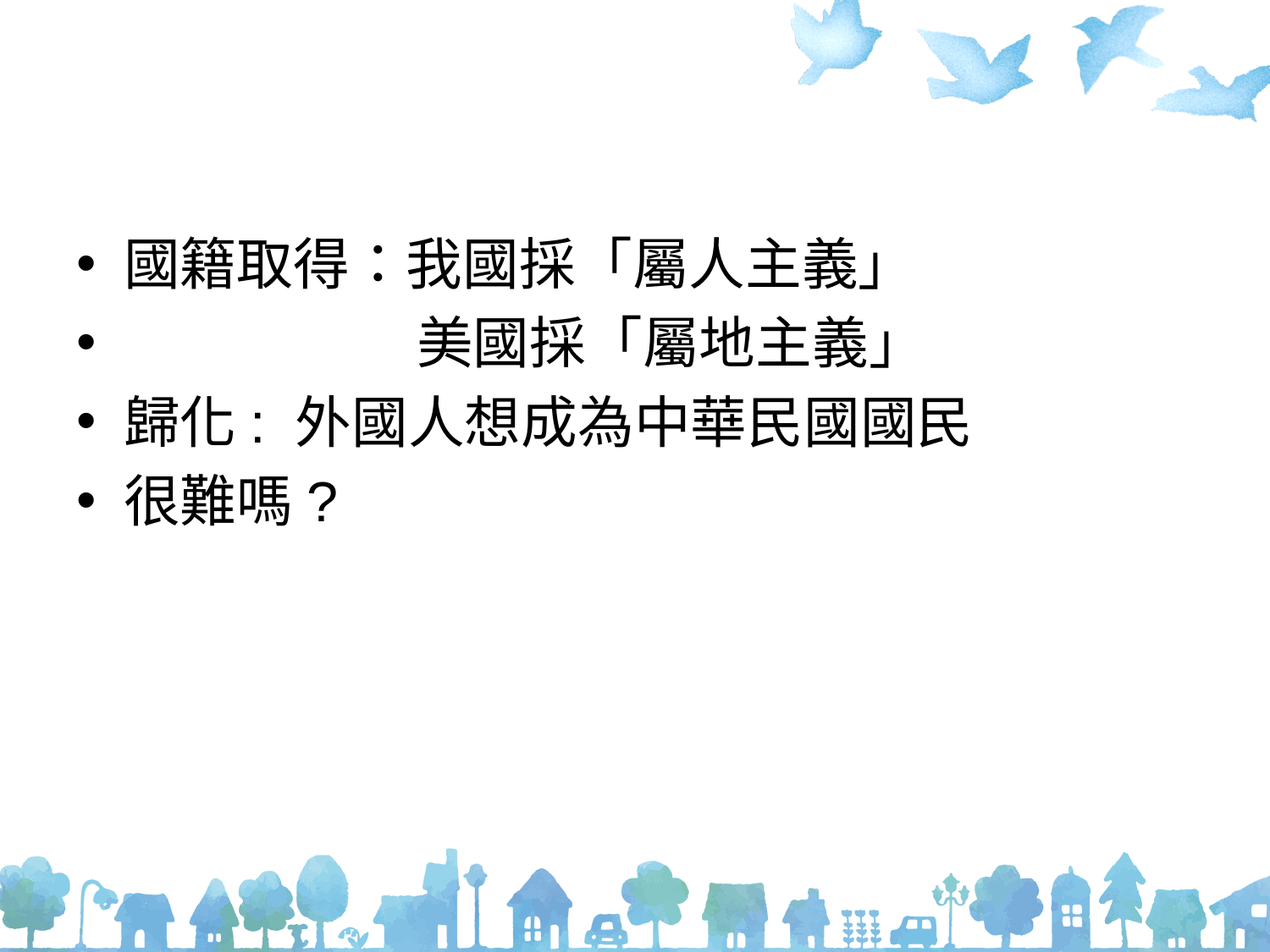

#
國籍取得：我國採「屬人主義」
                      美國採「屬地主義」
歸化: 外國人想成為中華民國國民
很難嗎?